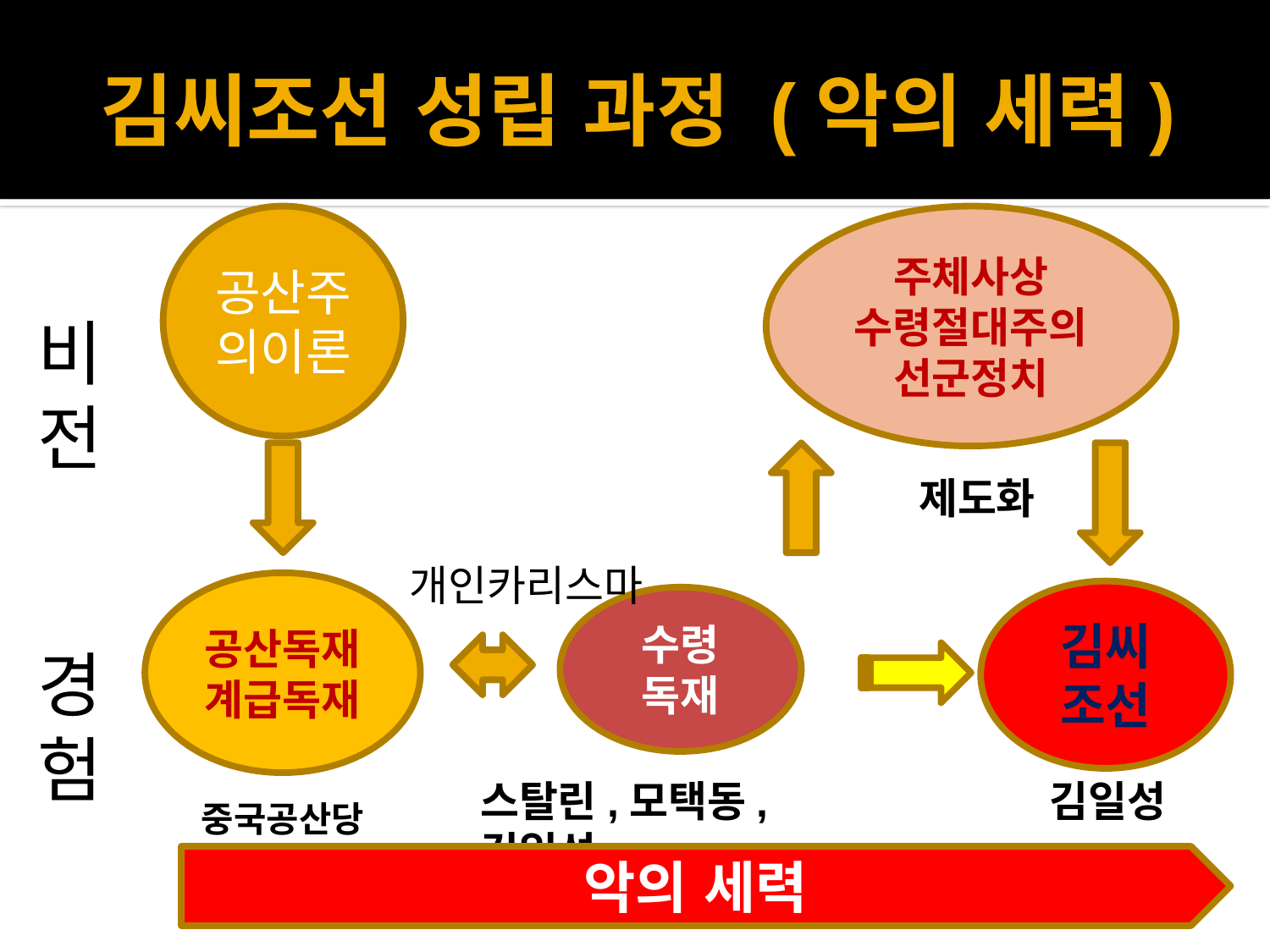

# 김씨조선 성립 과정 (악의 세력)
공산주의이론
주체사상
수령절대주의
선군정치
비전

제도화
개인카리스마
공산독재
계급독재
김씨
조선
수령
독재
경험

김일성
스탈린,모택동,김일성
중국공산당
악의 세력